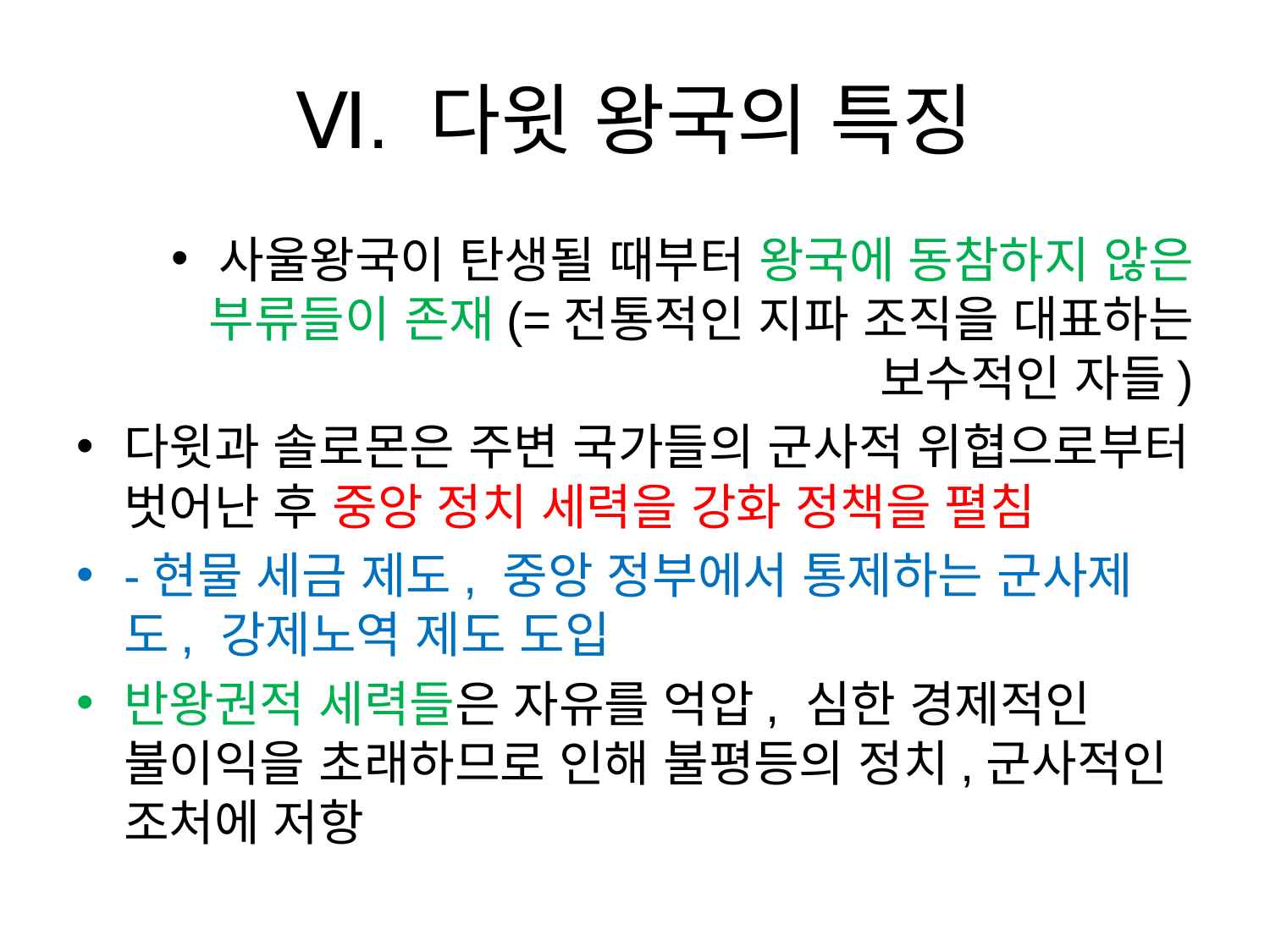

# Ⅵ. 다윗 왕국의 특징
사울왕국이 탄생될 때부터 왕국에 동참하지 않은 부류들이 존재(=전통적인 지파 조직을 대표하는 보수적인 자들)
다윗과 솔로몬은 주변 국가들의 군사적 위협으로부터 벗어난 후 중앙 정치 세력을 강화 정책을 펼침
-현물 세금 제도, 중앙 정부에서 통제하는 군사제도, 강제노역 제도 도입
반왕권적 세력들은 자유를 억압, 심한 경제적인 불이익을 초래하므로 인해 불평등의 정치,군사적인 조처에 저항